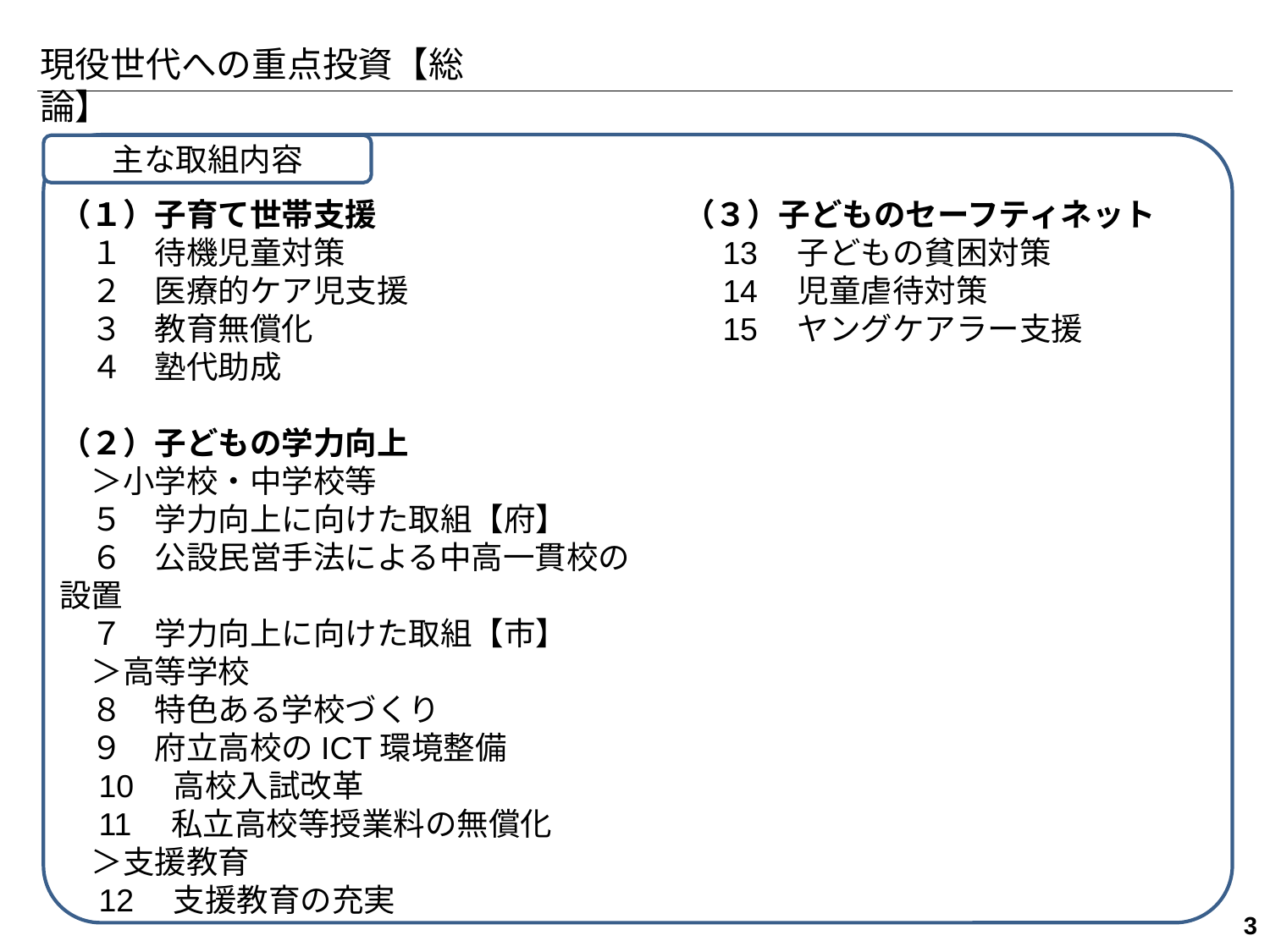

現役世代への重点投資【総論】

主な取組内容
（３）子どものセーフティネット
　13　子どもの貧困対策
　14　児童虐待対策
　15　ヤングケアラー支援
（１）子育て世帯支援
　１　待機児童対策
　２　医療的ケア児支援
　３　教育無償化
　４　塾代助成

（２）子どもの学力向上
　＞小学校・中学校等
　５　学力向上に向けた取組【府】
　６　公設民営手法による中高一貫校の設置
　７　学力向上に向けた取組【市】
　＞高等学校
　８　特色ある学校づくり
　９　府立高校のICT環境整備
　10　高校入試改革
　11　私立高校等授業料の無償化
　＞支援教育
　12　支援教育の充実

3